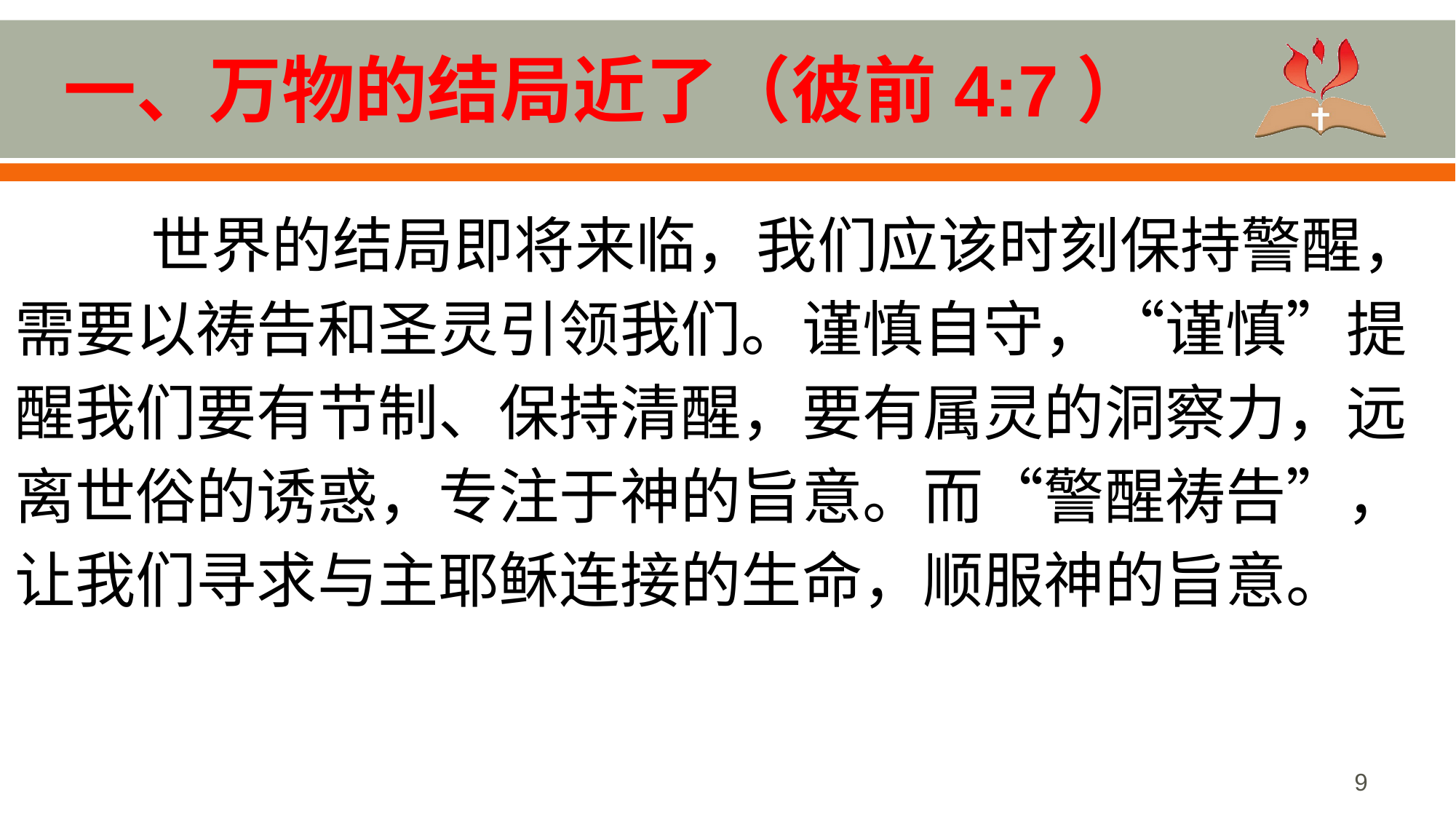

# 一、万物的结局近了（彼前4:7）
世界的结局即将来临，我们应该时刻保持警醒，需要以祷告和圣灵引领我们。谨慎自守，“谨慎”提醒我们要有节制、保持清醒，要有属灵的洞察力，远离世俗的诱惑，专注于神的旨意。而“警醒祷告”，让我们寻求与主耶稣连接的生命，顺服神的旨意。

9